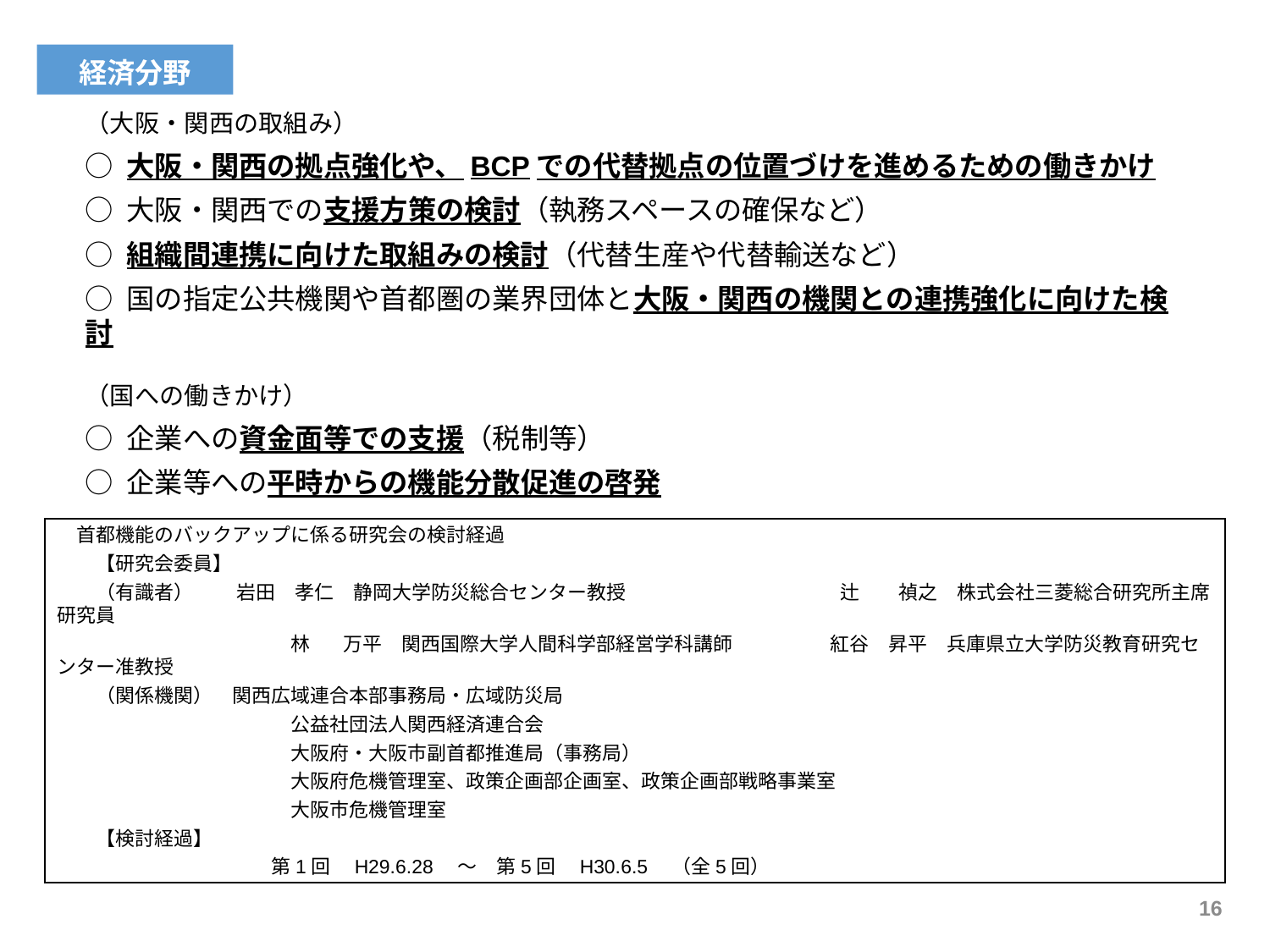

経済分野
（大阪・関西の取組み）
○ 大阪・関西の拠点強化や、BCPでの代替拠点の位置づけを進めるための働きかけ
○ 大阪・関西での支援方策の検討（執務スペースの確保など）
○ 組織間連携に向けた取組みの検討（代替生産や代替輸送など）
○ 国の指定公共機関や首都圏の業界団体と大阪・関西の機関との連携強化に向けた検討
（国への働きかけ）
○ 企業への資金面等での支援（税制等）
○ 企業等への平時からの機能分散促進の啓発

　首都機能のバックアップに係る研究会の検討経過
　　【研究会委員】
　　（有識者）　　 岩田　孝仁　静岡大学防災総合センター教授　　　　　　　　　　　辻　　禎之　株式会社三菱総合研究所主席研究員
　　　　　　　　　　　　林   　万平　関西国際大学人間科学部経営学科講師　　　　　紅谷　昇平　兵庫県立大学防災教育研究センター准教授
　　（関係機関）　関西広域連合本部事務局・広域防災局
　　　　　　　　　　　　公益社団法人関西経済連合会
　　　　　　　　　　　　大阪府・大阪市副首都推進局（事務局）
　　　　　　　　　　　　大阪府危機管理室、政策企画部企画室、政策企画部戦略事業室
　　　　　　　　　　　　大阪市危機管理室
　　【検討経過】
　　　　　　　　　　　第1回　H29.6.28　～　第5回　H30.6.5　（全5回）

16